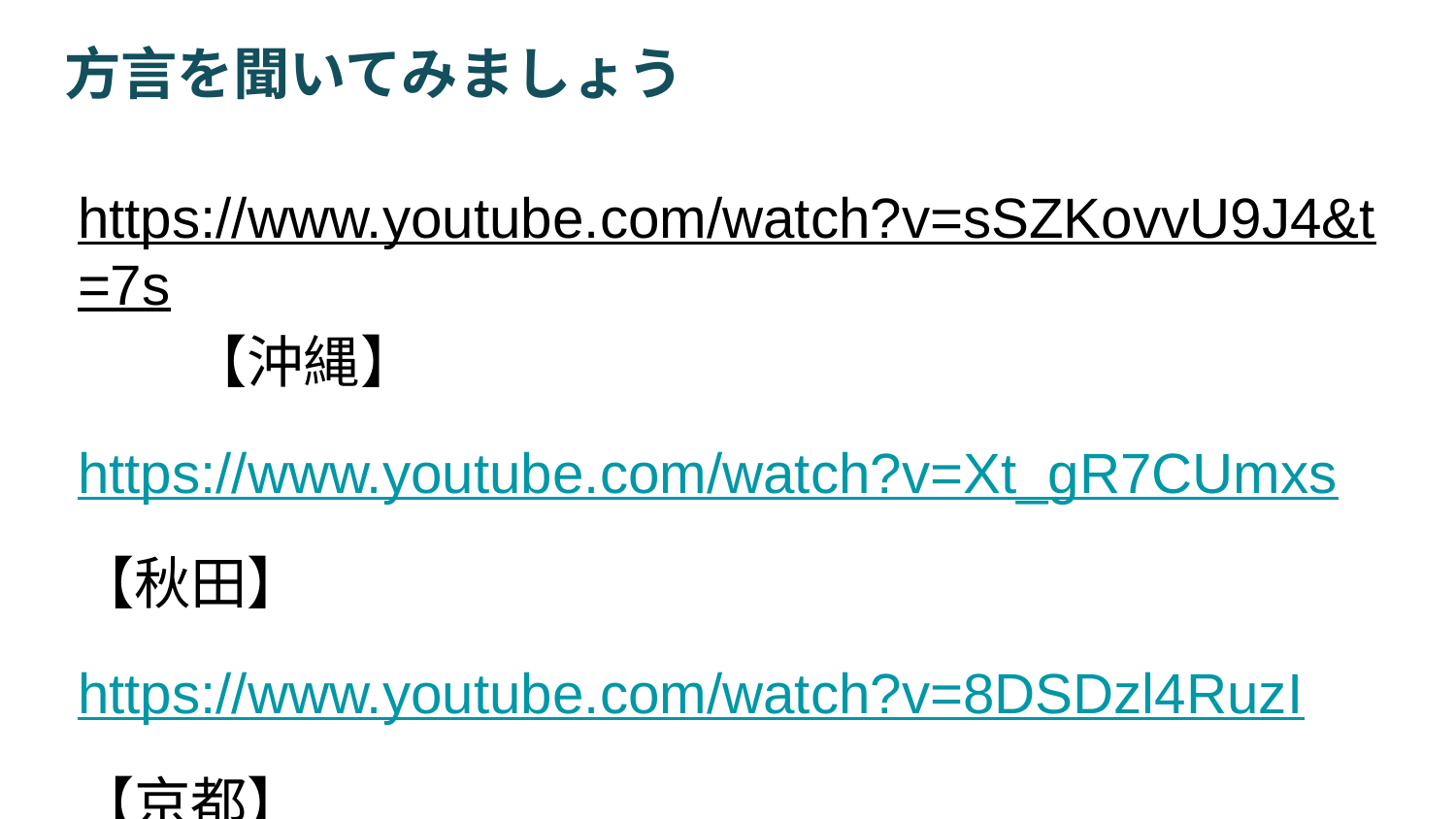

# 方言を聞いてみましょう
https://www.youtube.com/watch?v=sSZKovvU9J4&t=7s　　【沖縄】
https://www.youtube.com/watch?v=Xt_gR7CUmxs
【秋田】
https://www.youtube.com/watch?v=8DSDzl4RuzI
【京都】